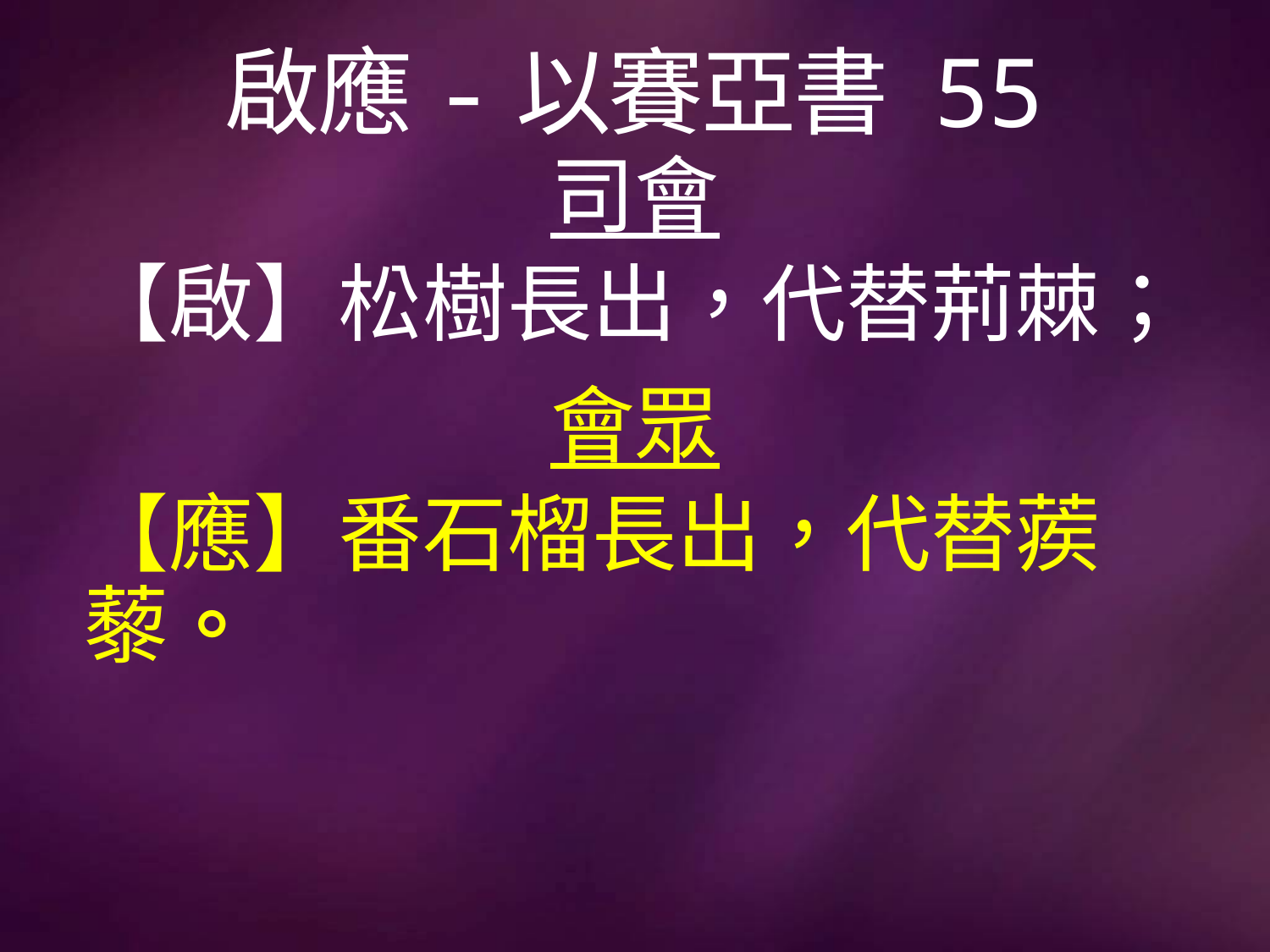

# 啟應-以賽亞書 55
司會
【啟】松樹長出，代替荊棘；

會眾
【應】番石榴長出，代替蒺藜。